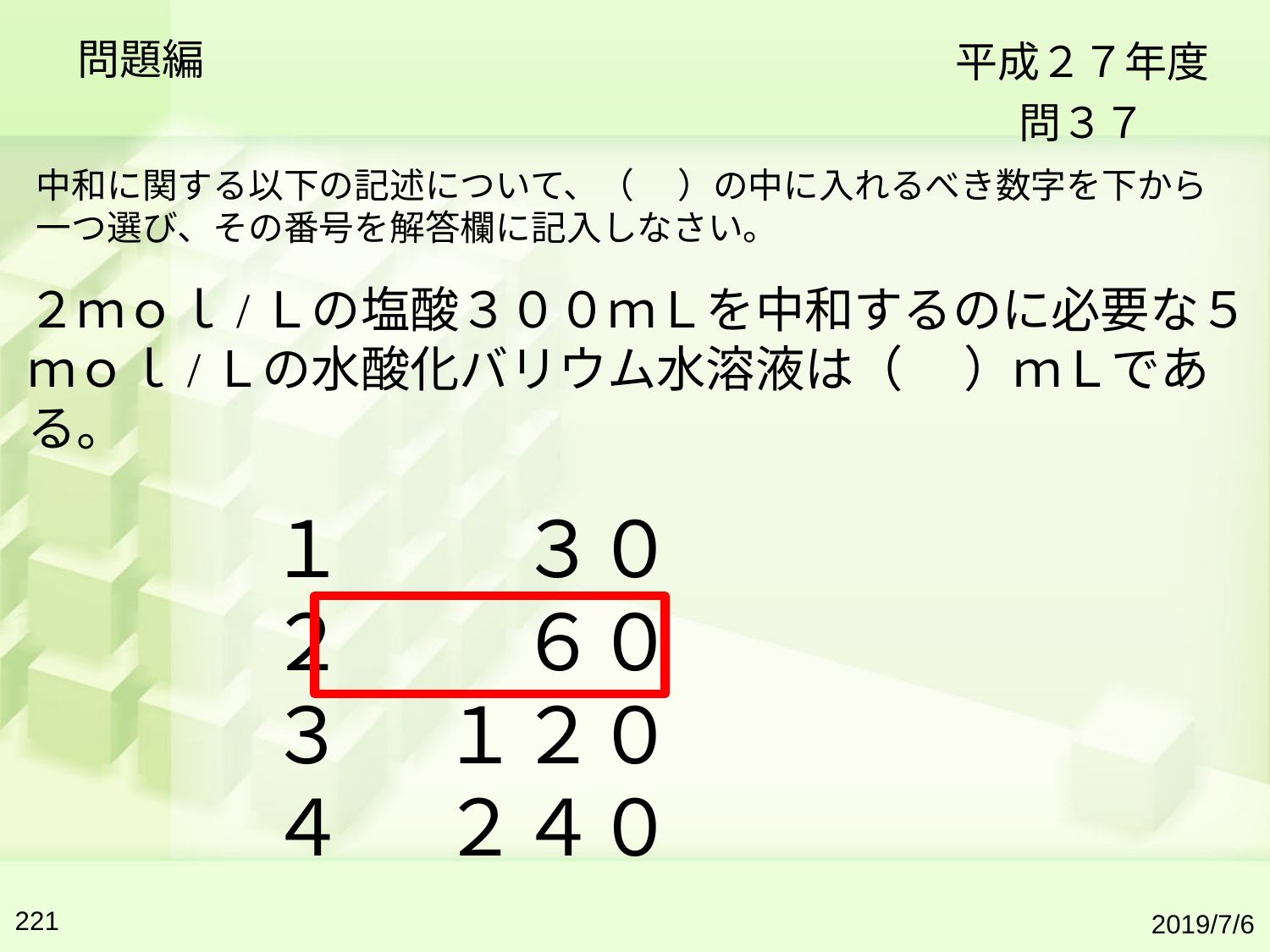

問題編
平成２７年度
問３７
中和に関する以下の記述について、（ 　）の中に入れるべき数字を下から一つ選び、その番号を解答欄に記入しなさい。
２ｍｏｌ/Ｌの塩酸３００ｍＬを中和するのに必要な５ｍｏｌ/Ｌの水酸化バリウム水溶液は（　 ）ｍＬである。
１ 　　３０
２ 　　６０
３ 　１２０
４ 　２４０

221
2019/7/6